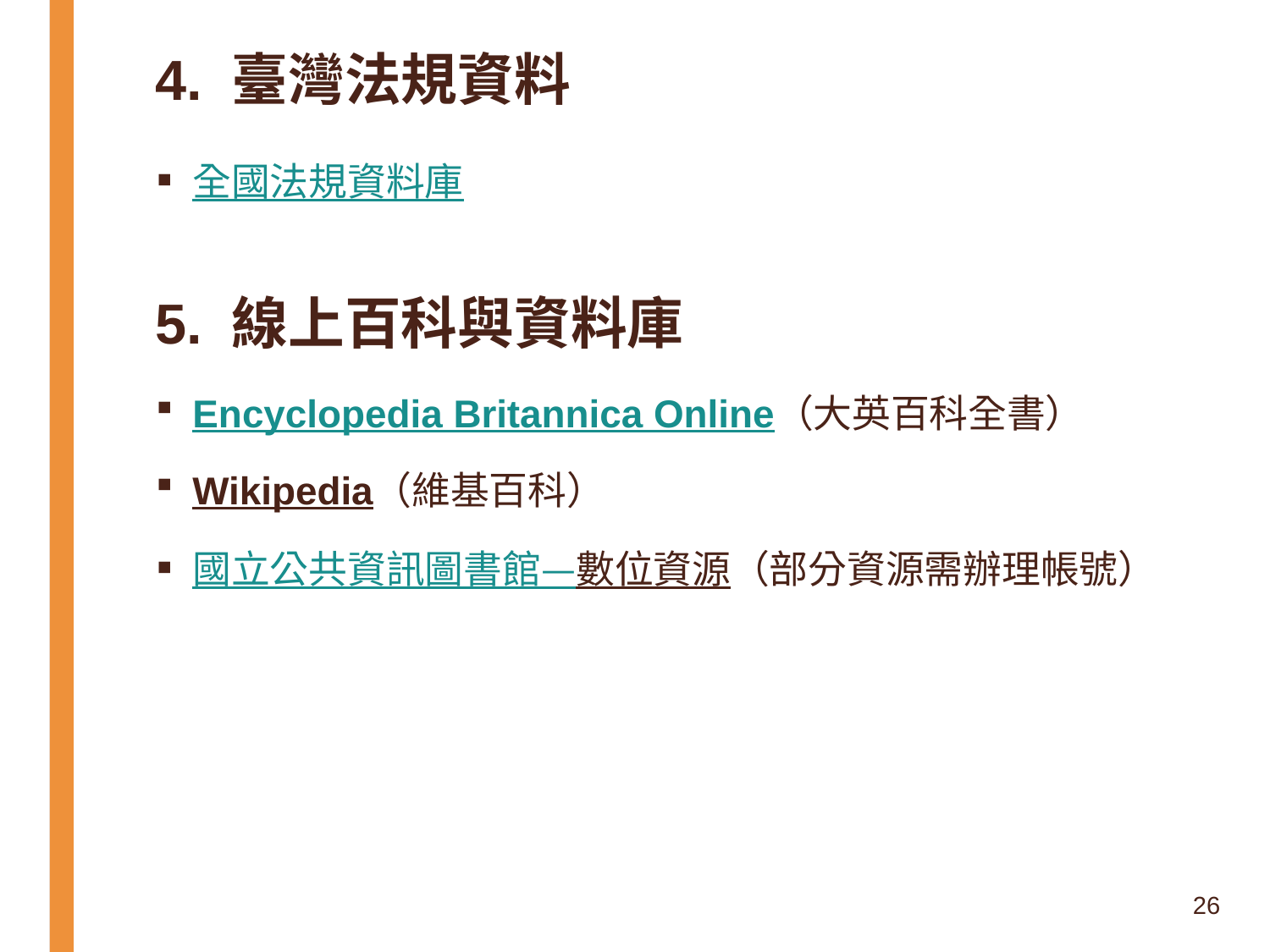

# 4. 臺灣法規資料
全國法規資料庫
5. 線上百科與資料庫
Encyclopedia Britannica Online（大英百科全書）
Wikipedia（維基百科）
國立公共資訊圖書館—數位資源（部分資源需辦理帳號）

26